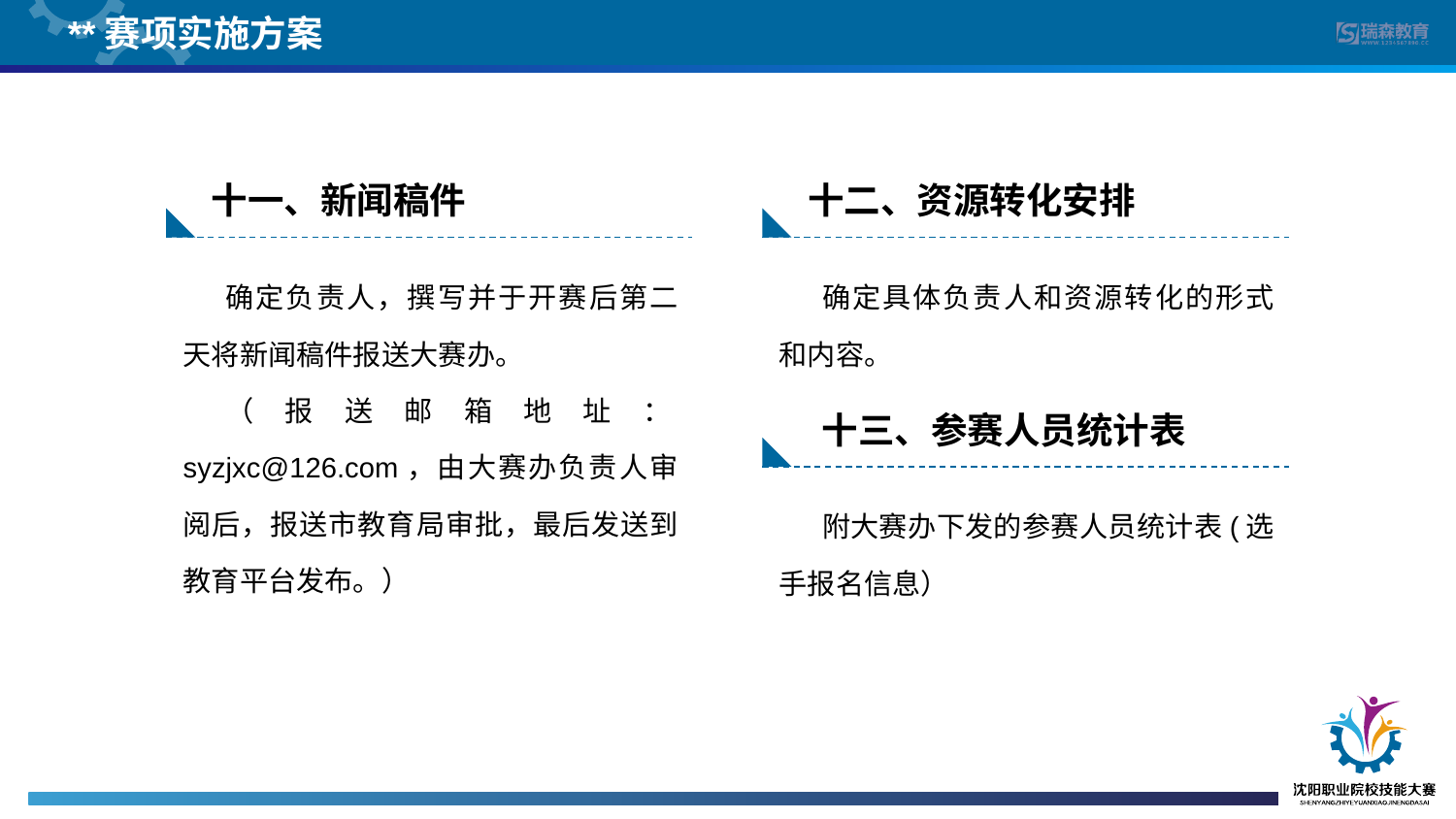

**赛项实施方案
十一、新闻稿件
十二、资源转化安排

确定负责人，撰写并于开赛后第二天将新闻稿件报送大赛办。
（报送邮箱地址：syzjxc@126.com，由大赛办负责人审阅后，报送市教育局审批，最后发送到教育平台发布。）
确定具体负责人和资源转化的形式和内容。
 十三、参赛人员统计表

附大赛办下发的参赛人员统计表(选手报名信息）